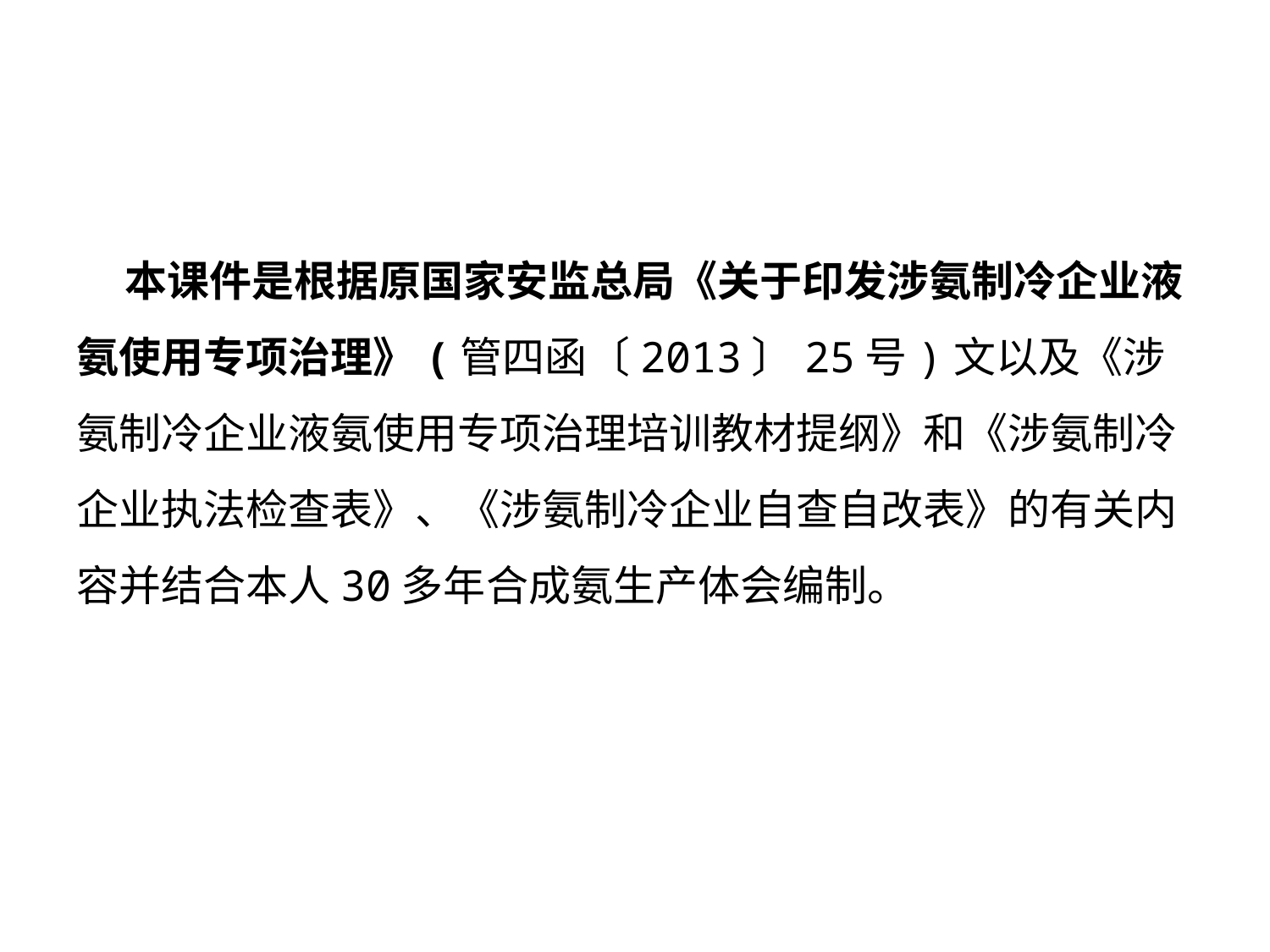

本课件是根据原国家安监总局《关于印发涉氨制冷企业液氨使用专项治理》(管四函〔2013〕25号)文以及《涉氨制冷企业液氨使用专项治理培训教材提纲》和《涉氨制冷企业执法检查表》、《涉氨制冷企业自查自改表》的有关内容并结合本人30多年合成氨生产体会编制。

3